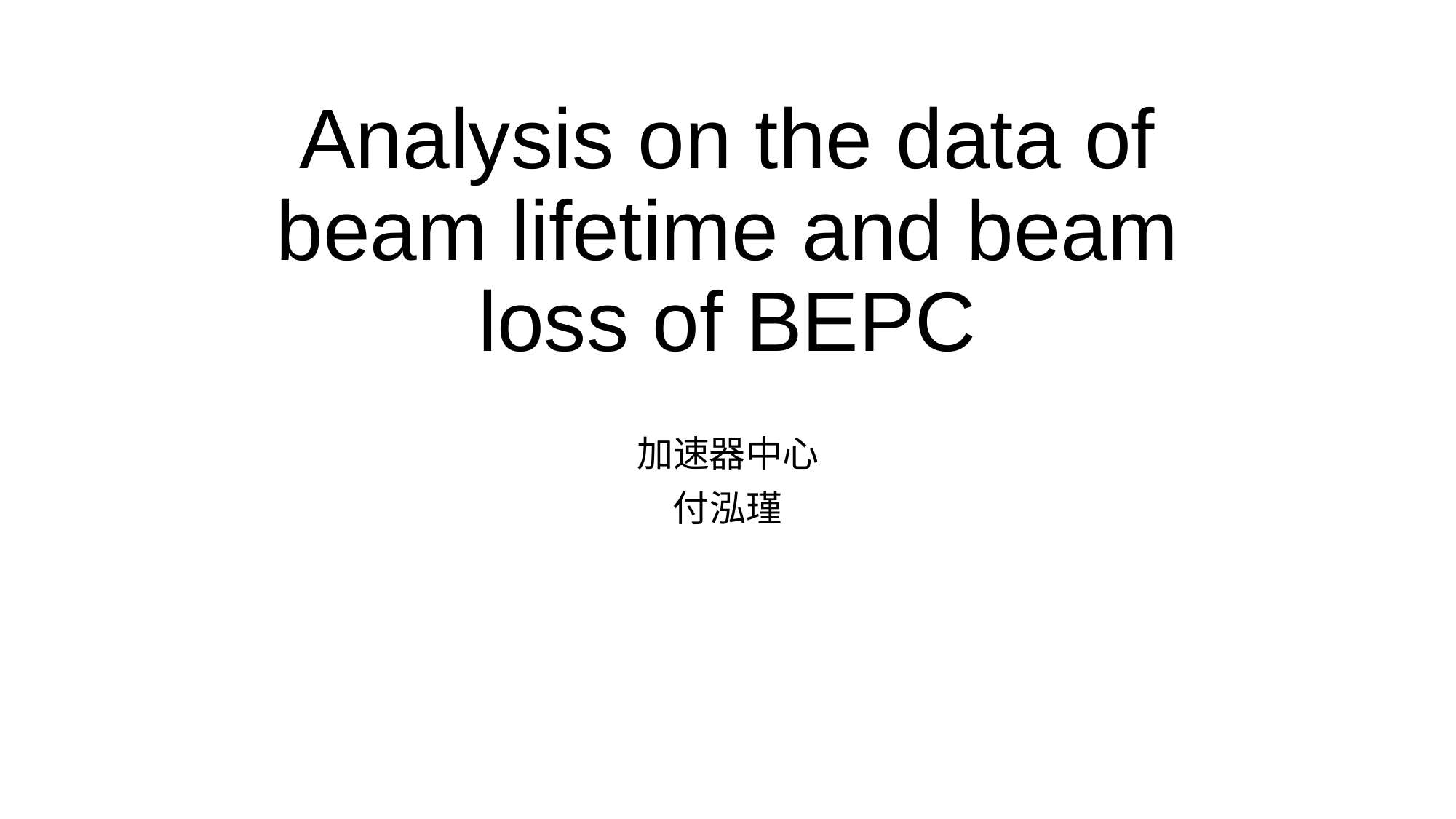

# Analysis on the data of beam lifetime and beam loss of BEPC
加速器中心
付泓瑾